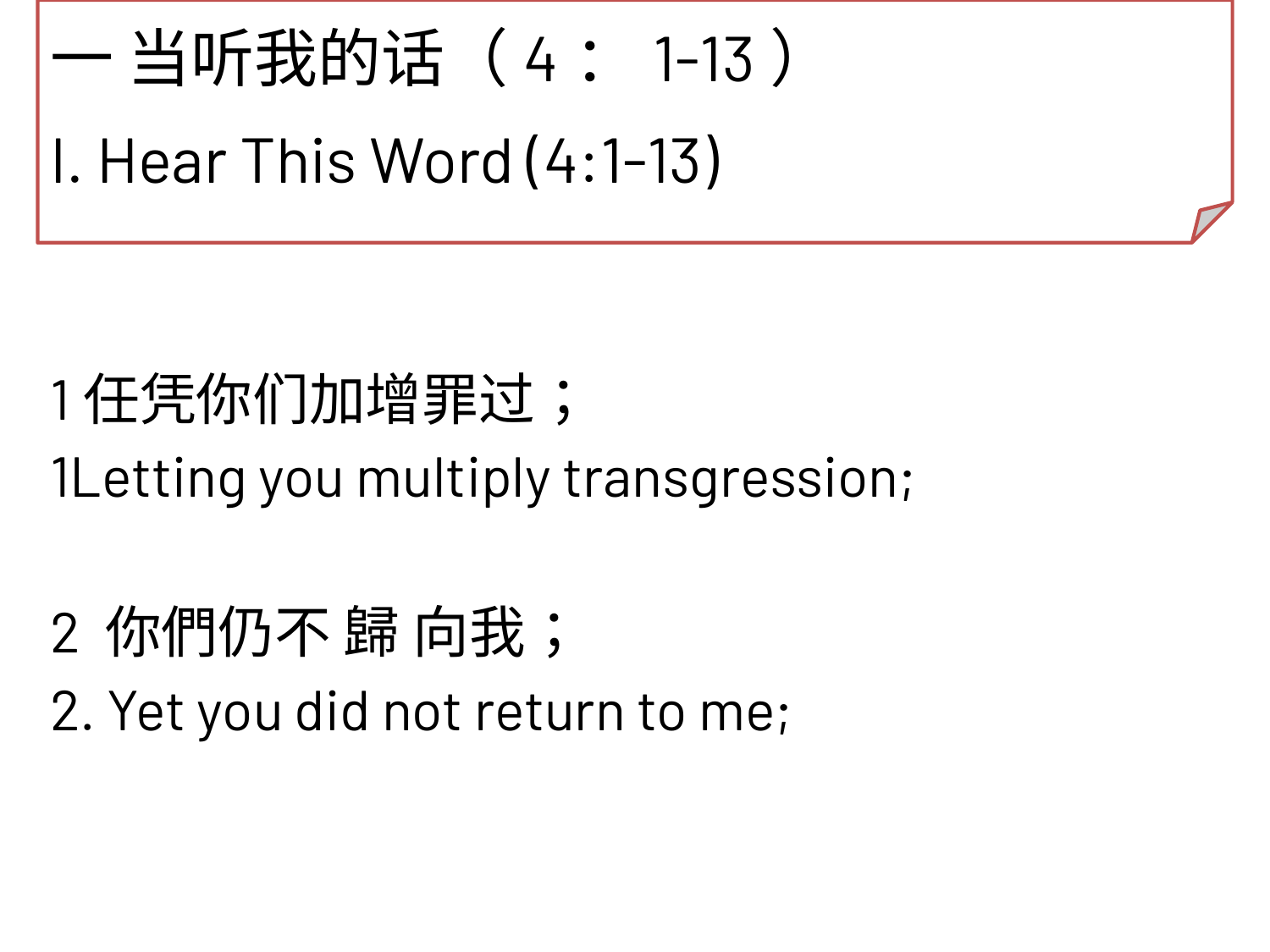

一 当听我的话（4：1-13）
I. Hear This Word (4:1-13)
1任凭你们加增罪过；
1Letting you multiply transgression;

2 你們仍不 歸 向我；
2. Yet you did not return to me;